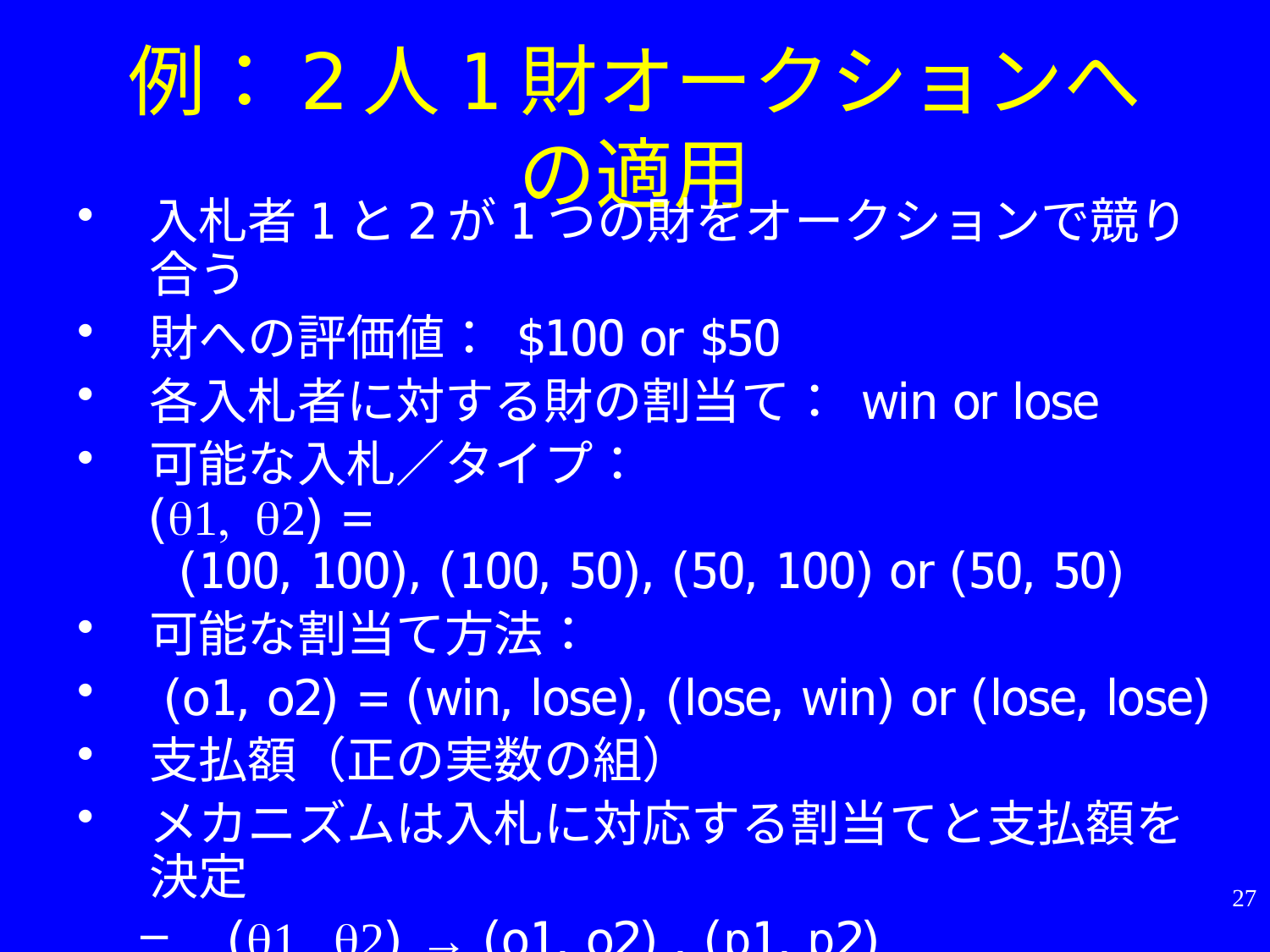

# 例：2人1財オークションへの適用
入札者1と2が1つの財をオークションで競り合う
財への評価値： $100 or $50
各入札者に対する財の割当て： win or lose
可能な入札／タイプ：
(θ1, θ2) =
  (100, 100), (100, 50), (50, 100) or (50, 50)
可能な割当て方法：
 (o1, o2) = (win, lose), (lose, win) or (lose, lose)
支払額（正の実数の組）
メカニズムは入札に対応する割当てと支払額を決定
 (θ1, θ2) → (o1, o2) , (p1, p2)
27